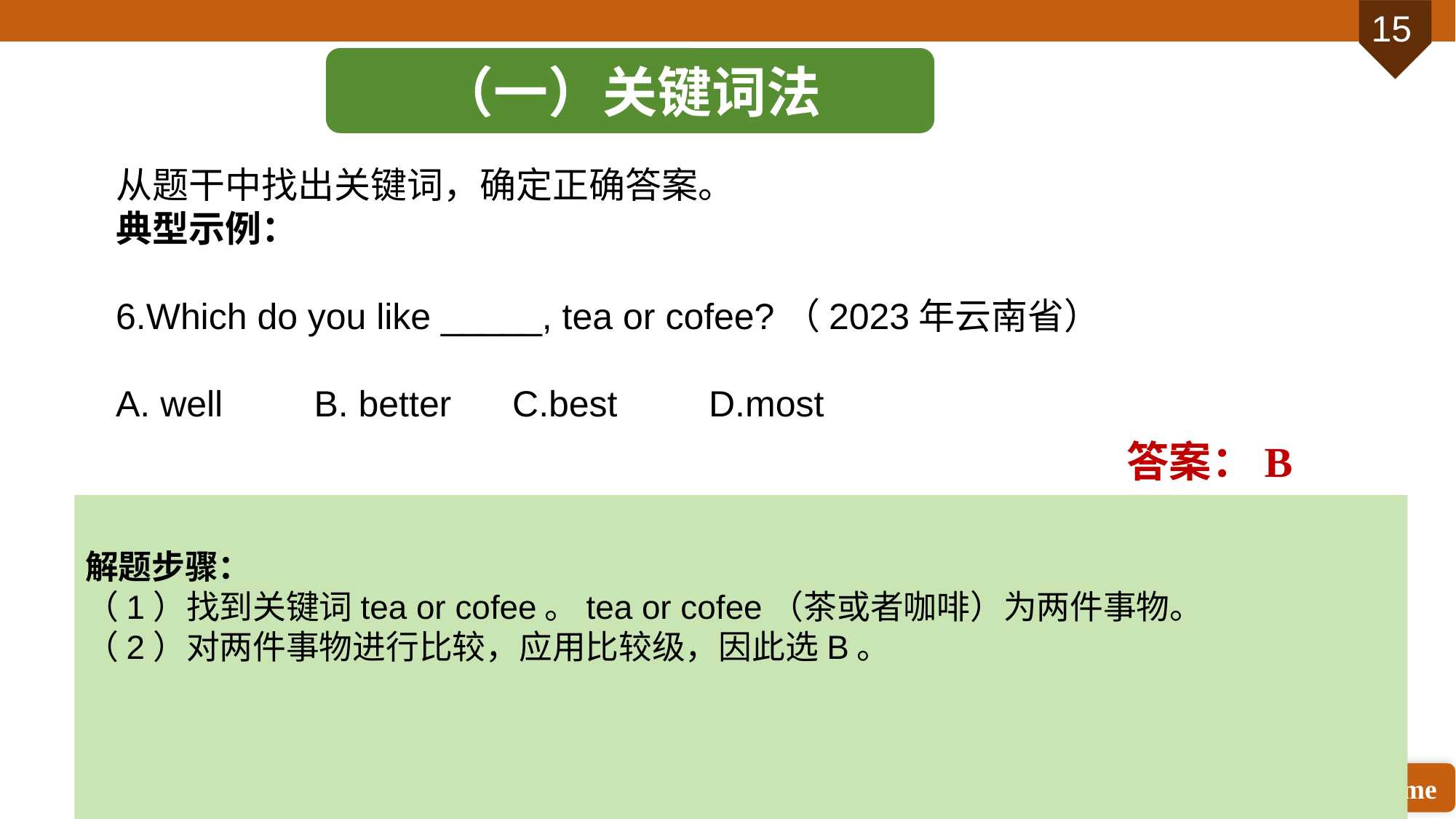

（一）关键词法
从题干中找出关键词，确定正确答案。
典型示例：

6.Which do you like _____, tea or cofee?（2023年云南省）

A. well         B. better      C.best         D.most
答案：B

解题步骤：
（1）找到关键词tea or cofee。tea or cofee（茶或者咖啡）为两件事物。
（2）对两件事物进行比较，应用比较级，因此选B。